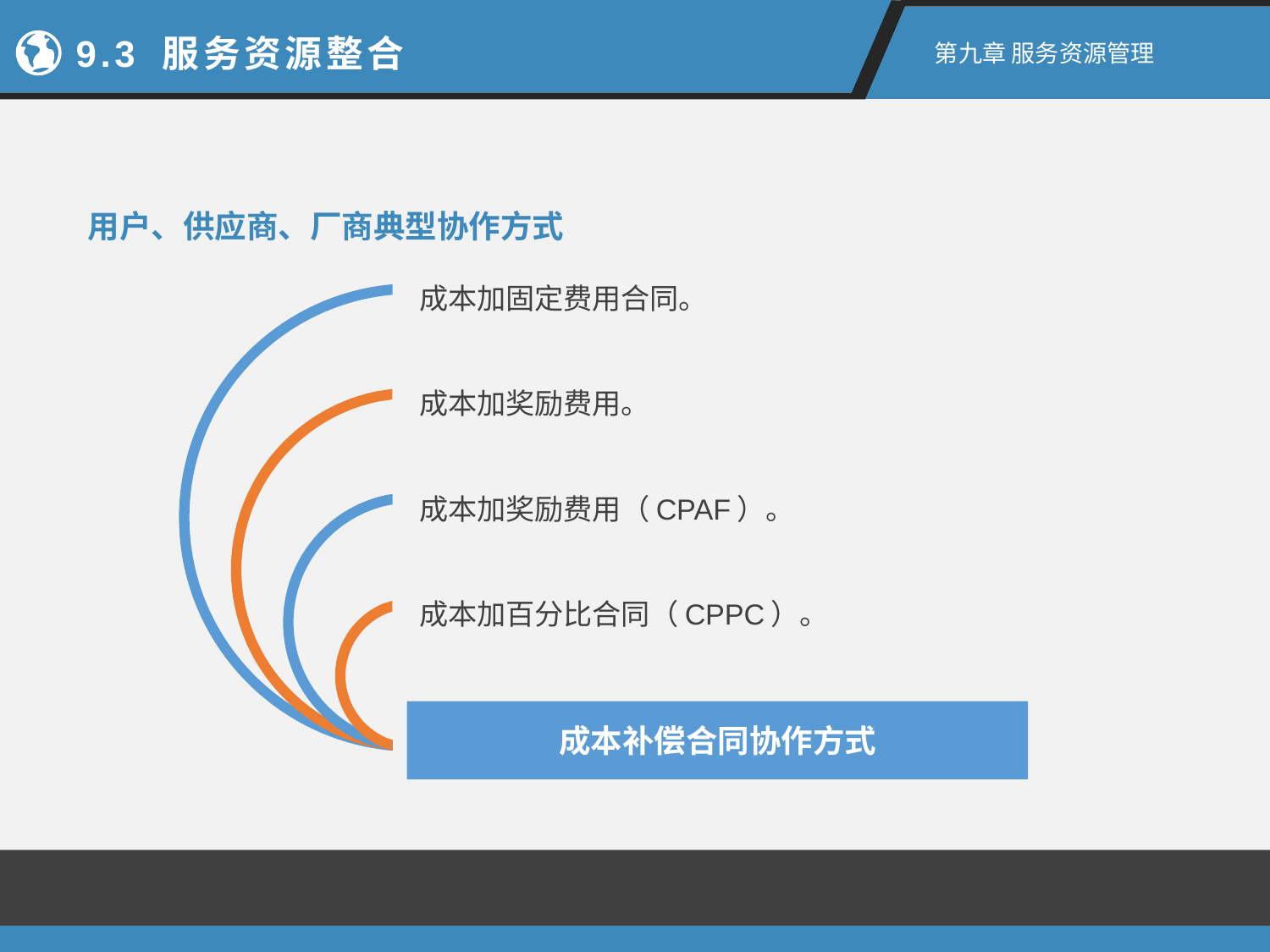

9.3 服务资源整合

第九章 服务资源管理
用户、供应商、厂商典型协作方式
成本加固定费用合同。
成本加奖励费用。

成本加奖励费用（CPAF）。

成本加百分比合同（CPPC）。

成本补偿合同协作方式